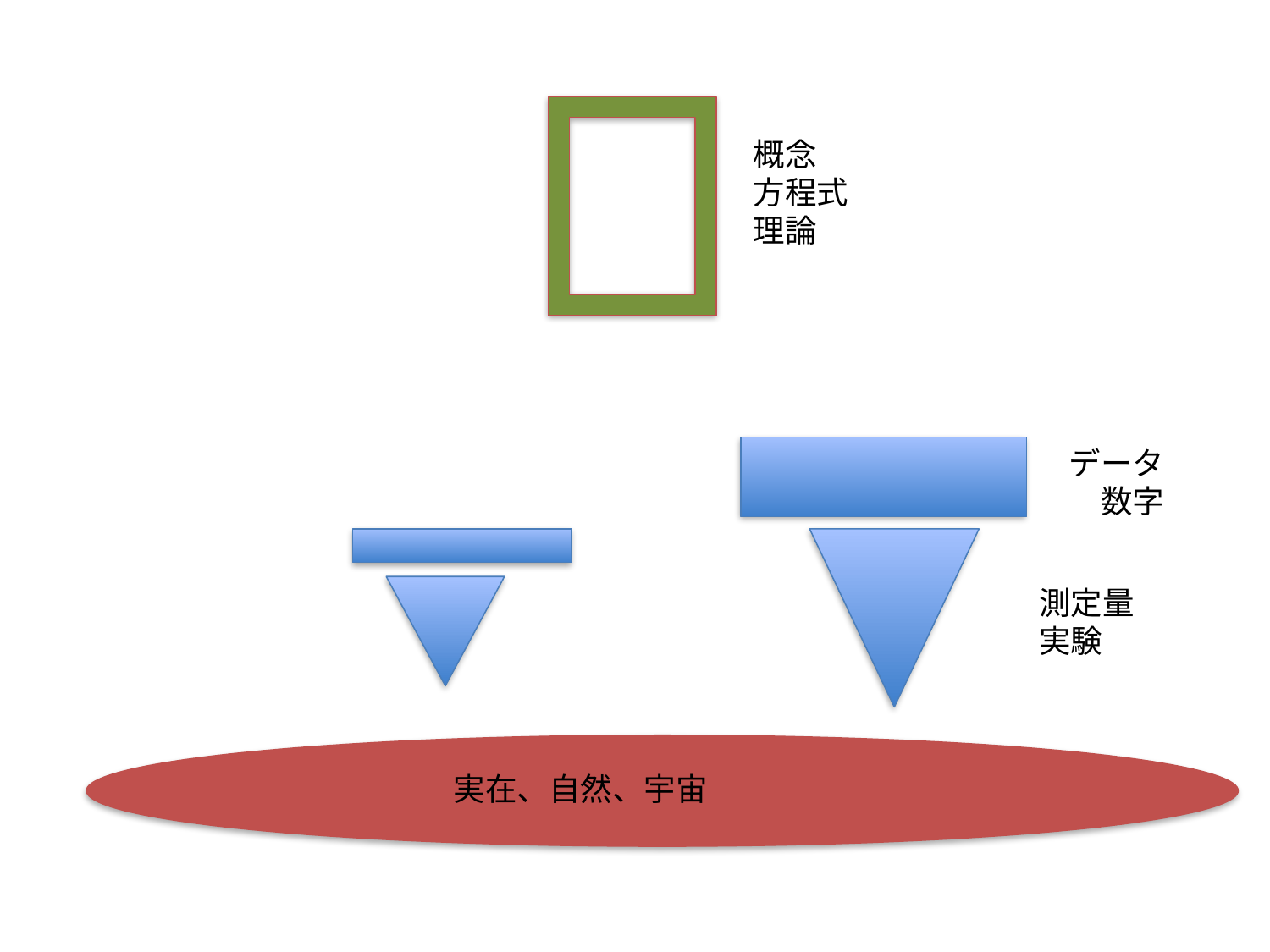

概念
方程式
理論

データ　数字

測定量
実験

実在、自然、宇宙